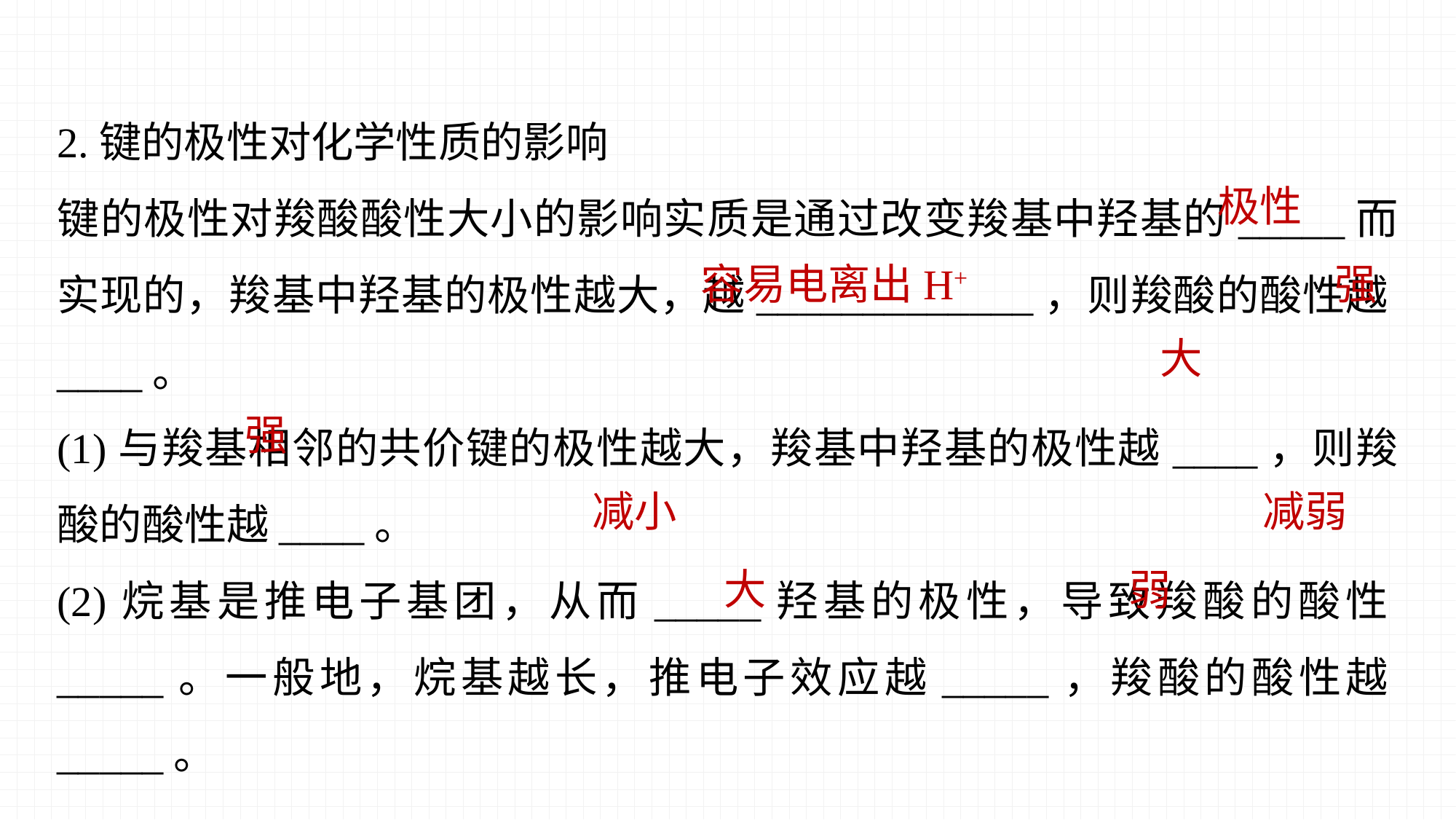

2.键的极性对化学性质的影响
键的极性对羧酸酸性大小的影响实质是通过改变羧基中羟基的_____而实现的，羧基中羟基的极性越大，越_____________，则羧酸的酸性越____。
(1)与羧基相邻的共价键的极性越大，羧基中羟基的极性越____，则羧酸的酸性越____。
(2)烷基是推电子基团，从而_____羟基的极性，导致羧酸的酸性_____。一般地，烷基越长，推电子效应越_____，羧酸的酸性越_____。
极性
容易电离出H+
强
大
强
减小
减弱
大
弱